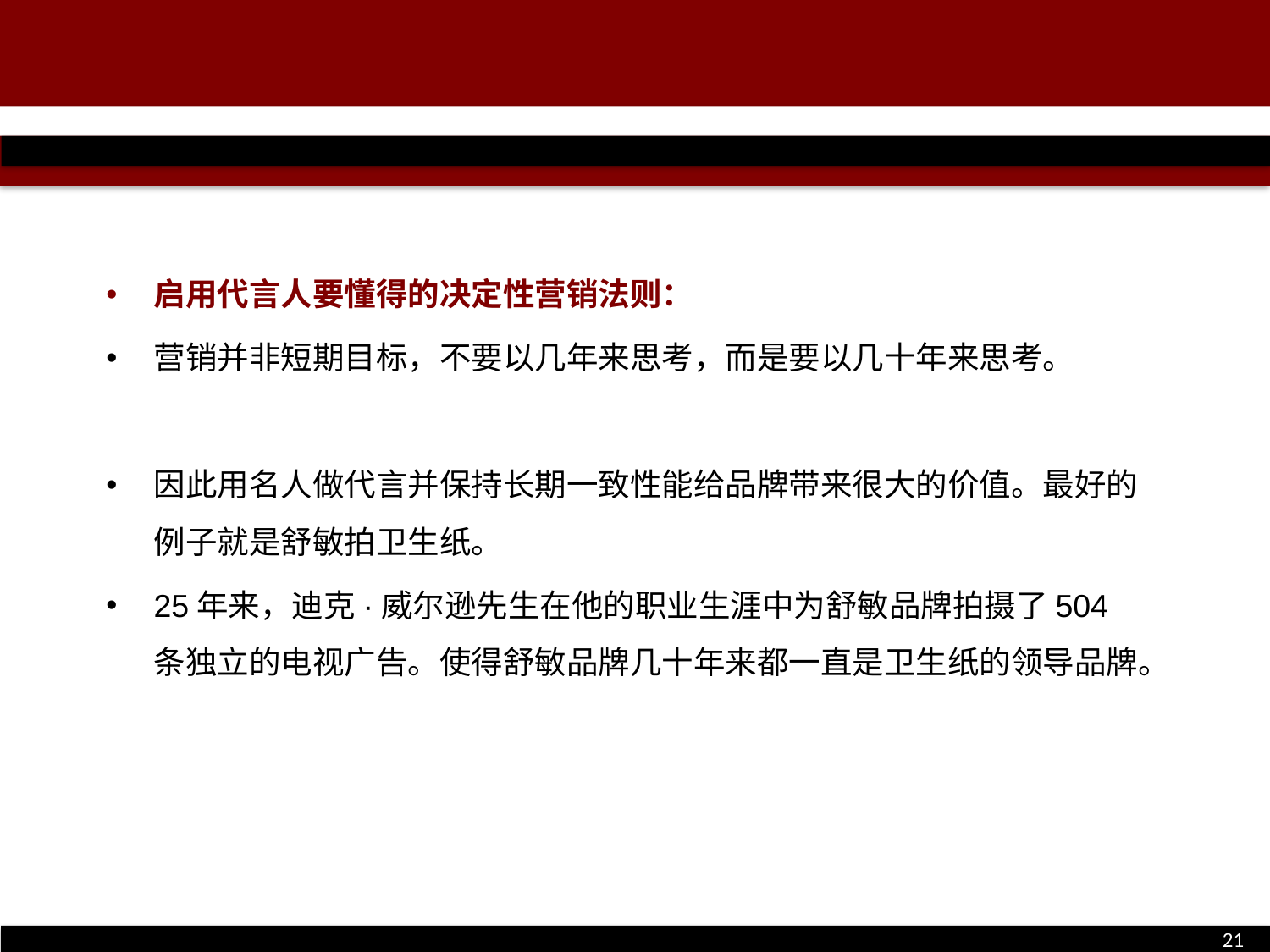

启用代言人要懂得的决定性营销法则：
营销并非短期目标，不要以几年来思考，而是要以几十年来思考。

因此用名人做代言并保持长期一致性能给品牌带来很大的价值。最好的例子就是舒敏拍卫生纸。
25年来，迪克·威尔逊先生在他的职业生涯中为舒敏品牌拍摄了504条独立的电视广告。使得舒敏品牌几十年来都一直是卫生纸的领导品牌。